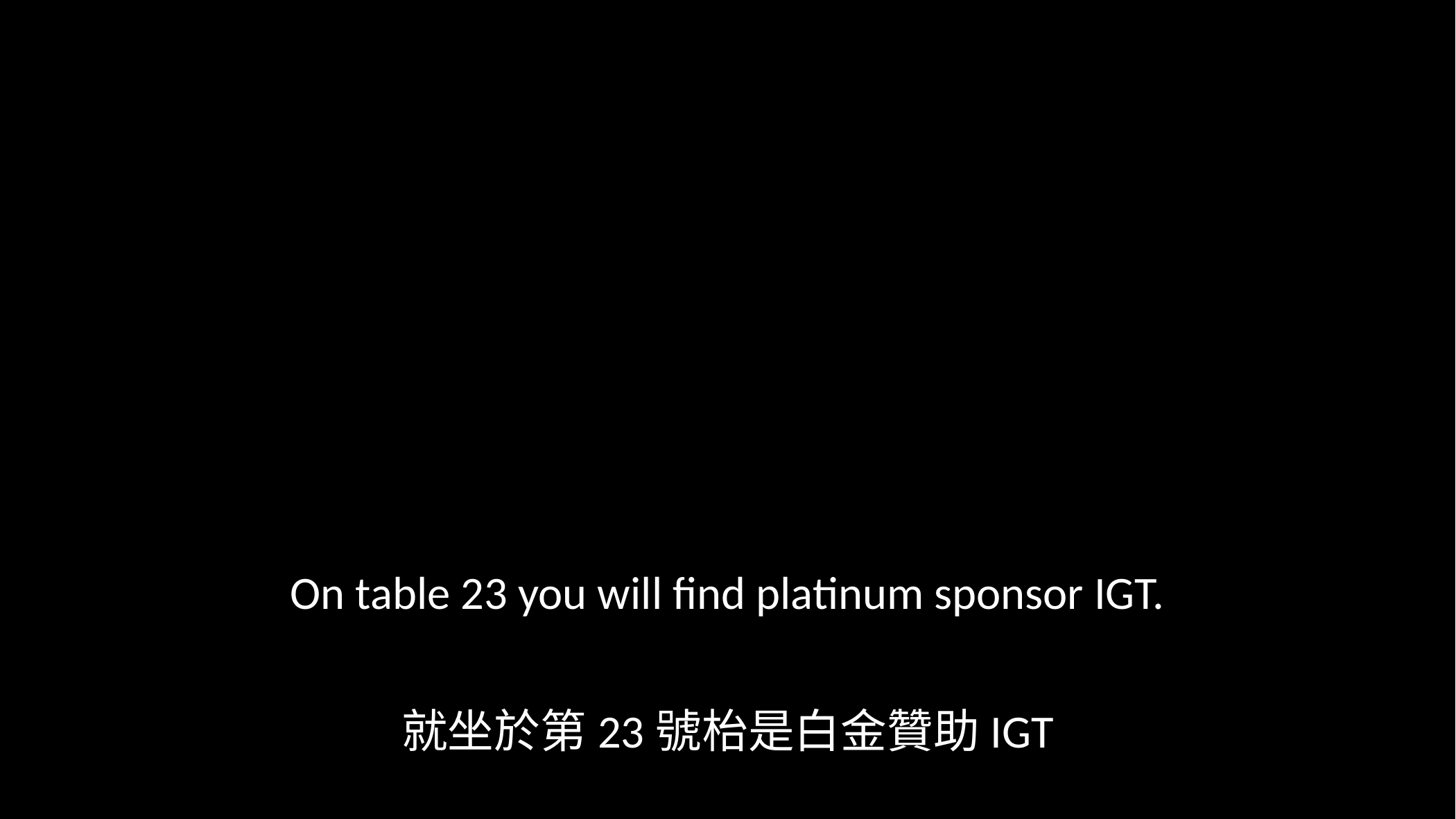

On table 23 you will find platinum sponsor IGT.

就坐於第23號枱是白金贊助IGT